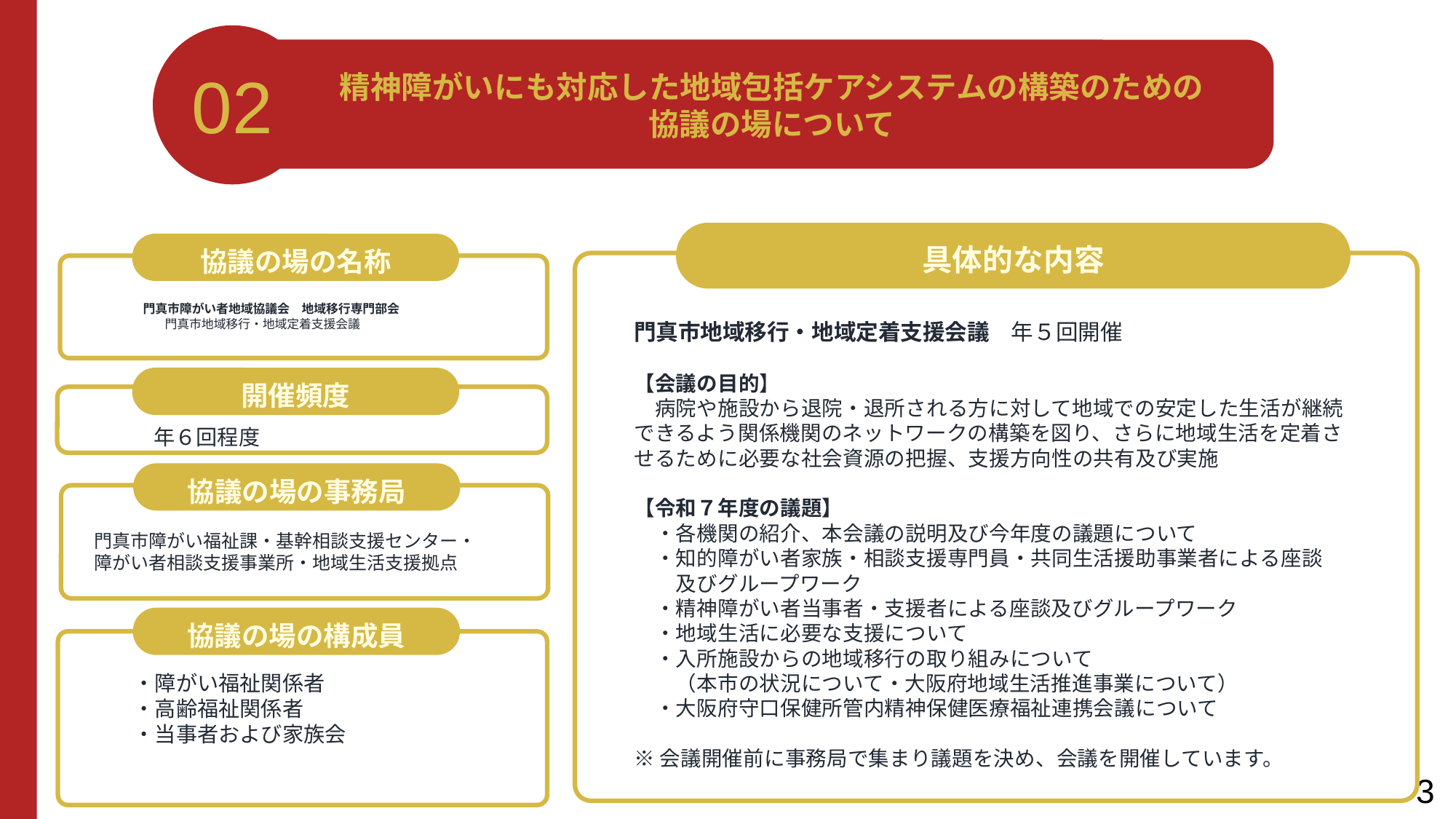

02

精神障がいにも対応した地域包括ケアシステムの構築のための
協議の場について
具体的な内容
協議の場の名称

門真市障がい者地域協議会　地域移行専門部会
　　門真市地域移行・地域定着支援会議

門真市地域移行・地域定着支援会議　年５回開催

【会議の目的】
　病院や施設から退院・退所される方に対して地域での安定した生活が継続できるよう関係機関のネットワークの構築を図り、さらに地域生活を定着させるために必要な社会資源の把握、支援方向性の共有及び実施

【令和７年度の議題】
　・各機関の紹介、本会議の説明及び今年度の議題について
　・知的障がい者家族・相談支援専門員・共同生活援助事業者による座談
　　及びグループワーク
　・精神障がい者当事者・支援者による座談及びグループワーク
　・地域生活に必要な支援について
　・入所施設からの地域移行の取り組みについて
　　（本市の状況について・大阪府地域生活推進事業について）
　・大阪府守口保健所管内精神保健医療福祉連携会議について

※会議開催前に事務局で集まり議題を決め、会議を開催しています。

開催頻度

　　年６回程度
協議の場の事務局

門真市障がい福祉課・基幹相談支援センター・
障がい者相談支援事業所・地域生活支援拠点
協議の場の構成員

・障がい福祉関係者
・高齢福祉関係者
・当事者および家族会